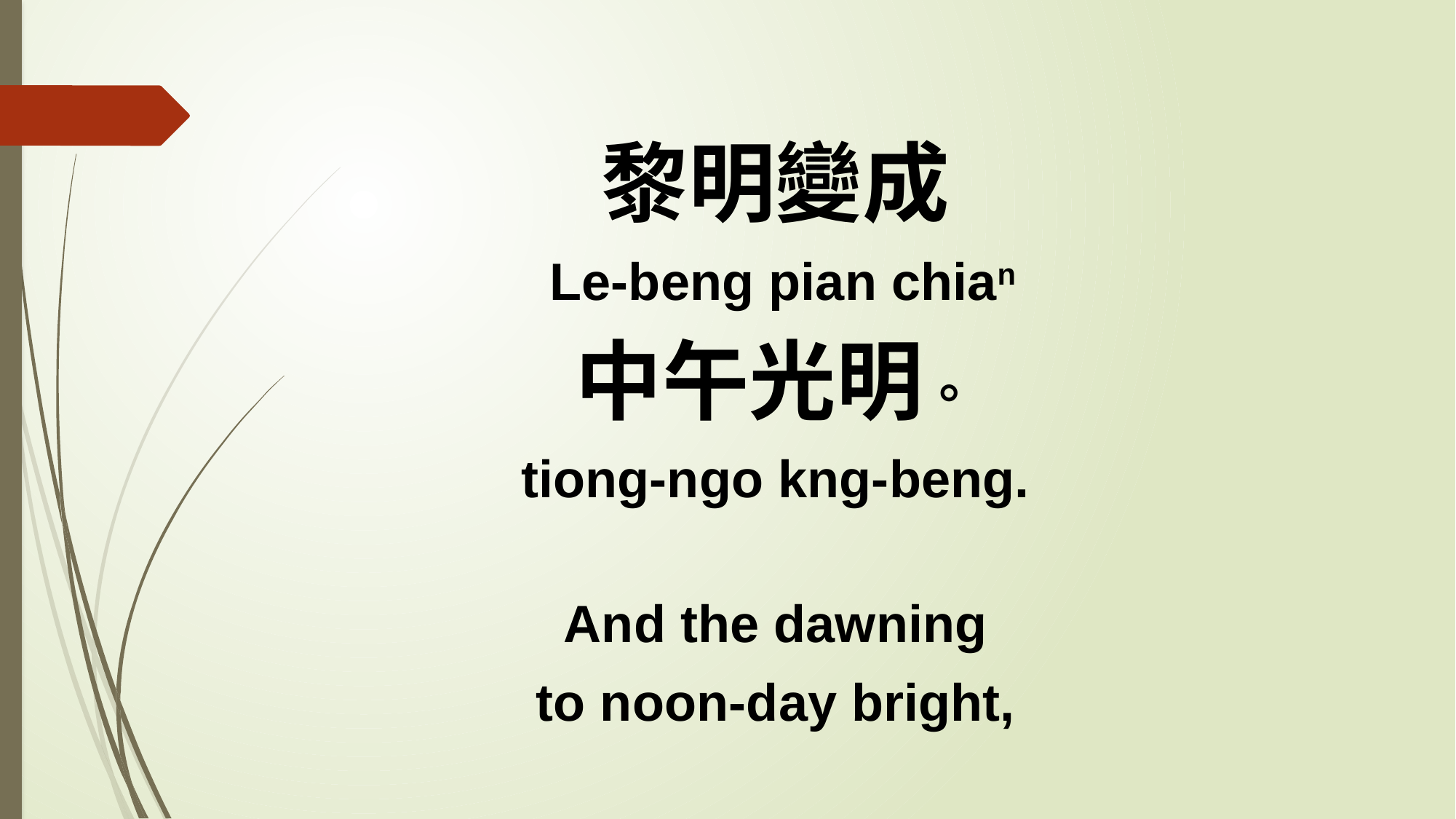

黎明變成
 Le-beng pian chian
中午光明。
tiong-ngo kng-beng.

And the dawning
to noon-day bright,